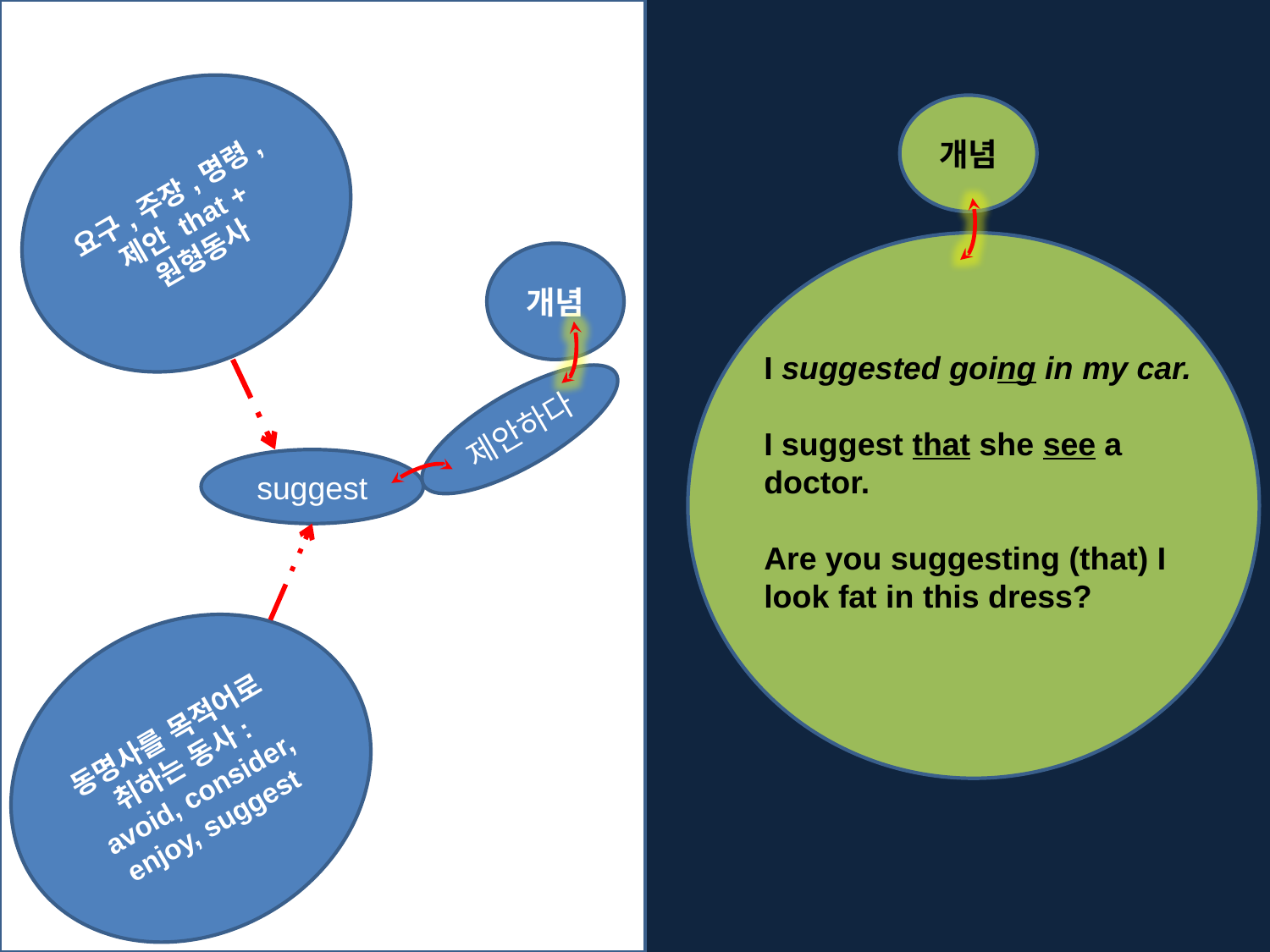

요구,주장,명령,제안 that +원형동사
개념

개념

I suggested going in my car.

I suggest that she see a doctor.

Are you suggesting (that) I ​look ​fat in this dress?

제안하다
suggest

동명사를 목적어로 취하는 동사: avoid, consider, enjoy, suggest